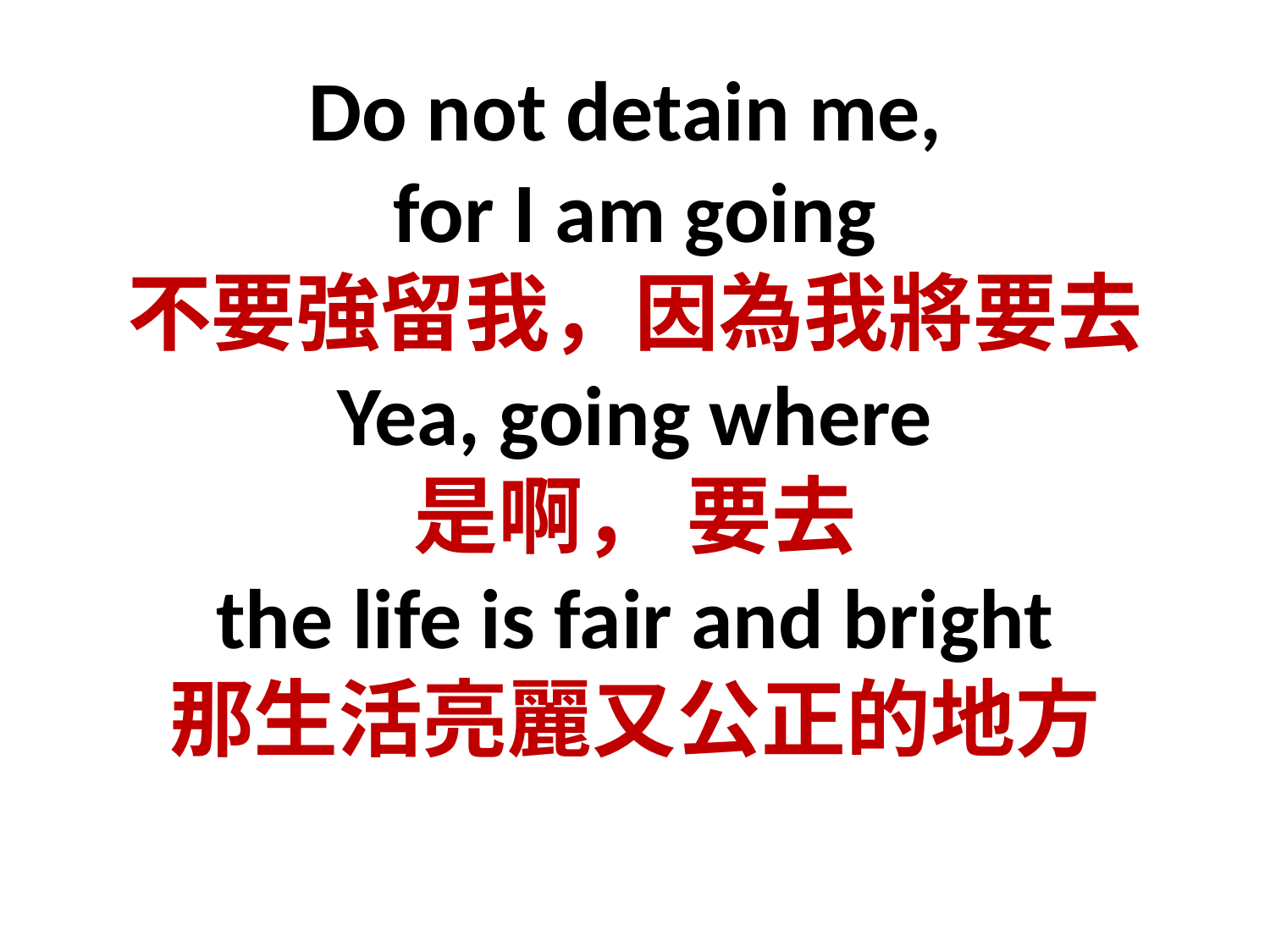

# Do not detain me, for I am going 不要強留我，因為我將要去 Yea, going where 是啊， 要去 the life is fair and bright 那生活亮麗又公正的地方